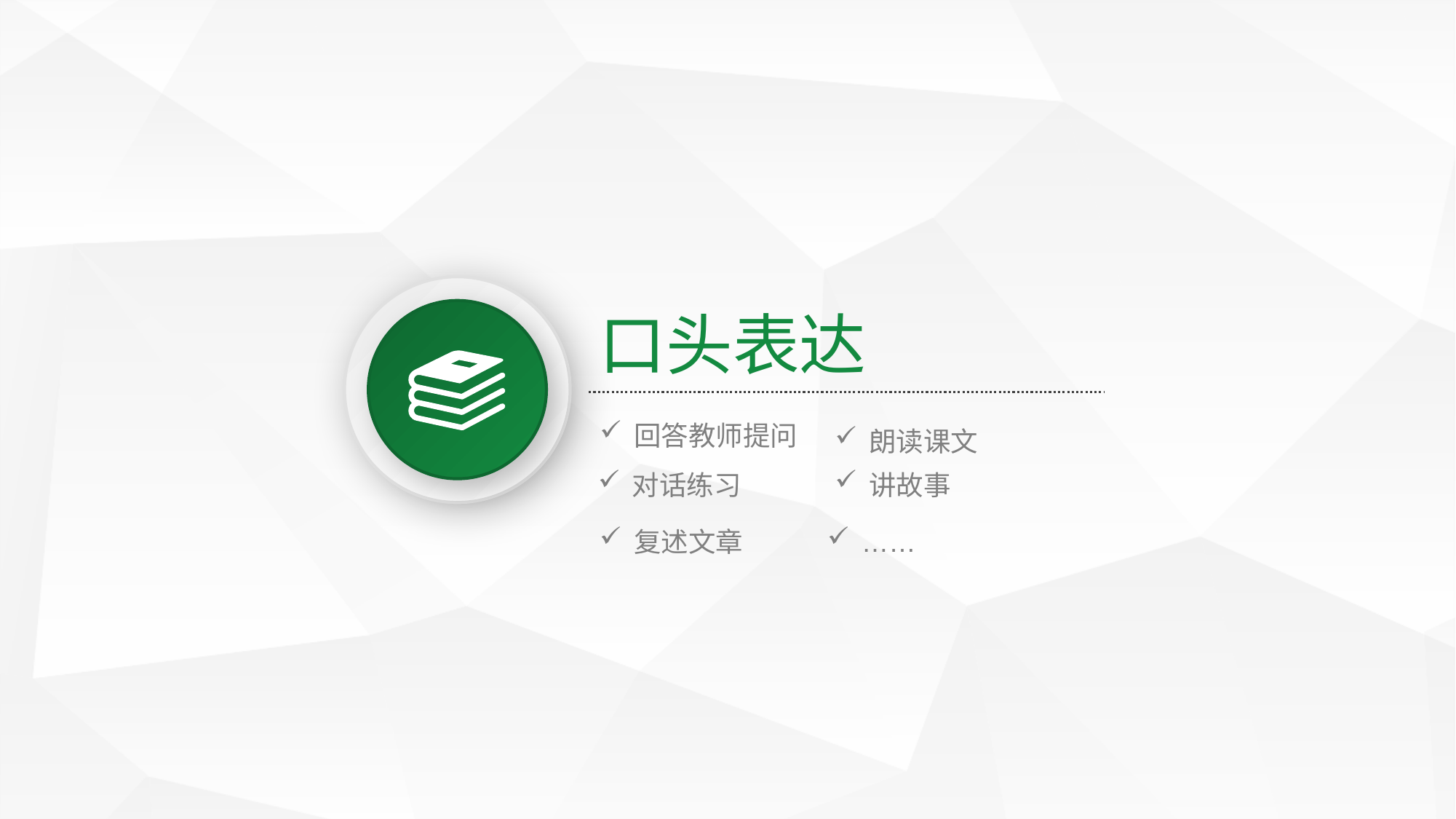

口头表达
回答教师提问
朗读课文
对话练习
讲故事
复述文章
……